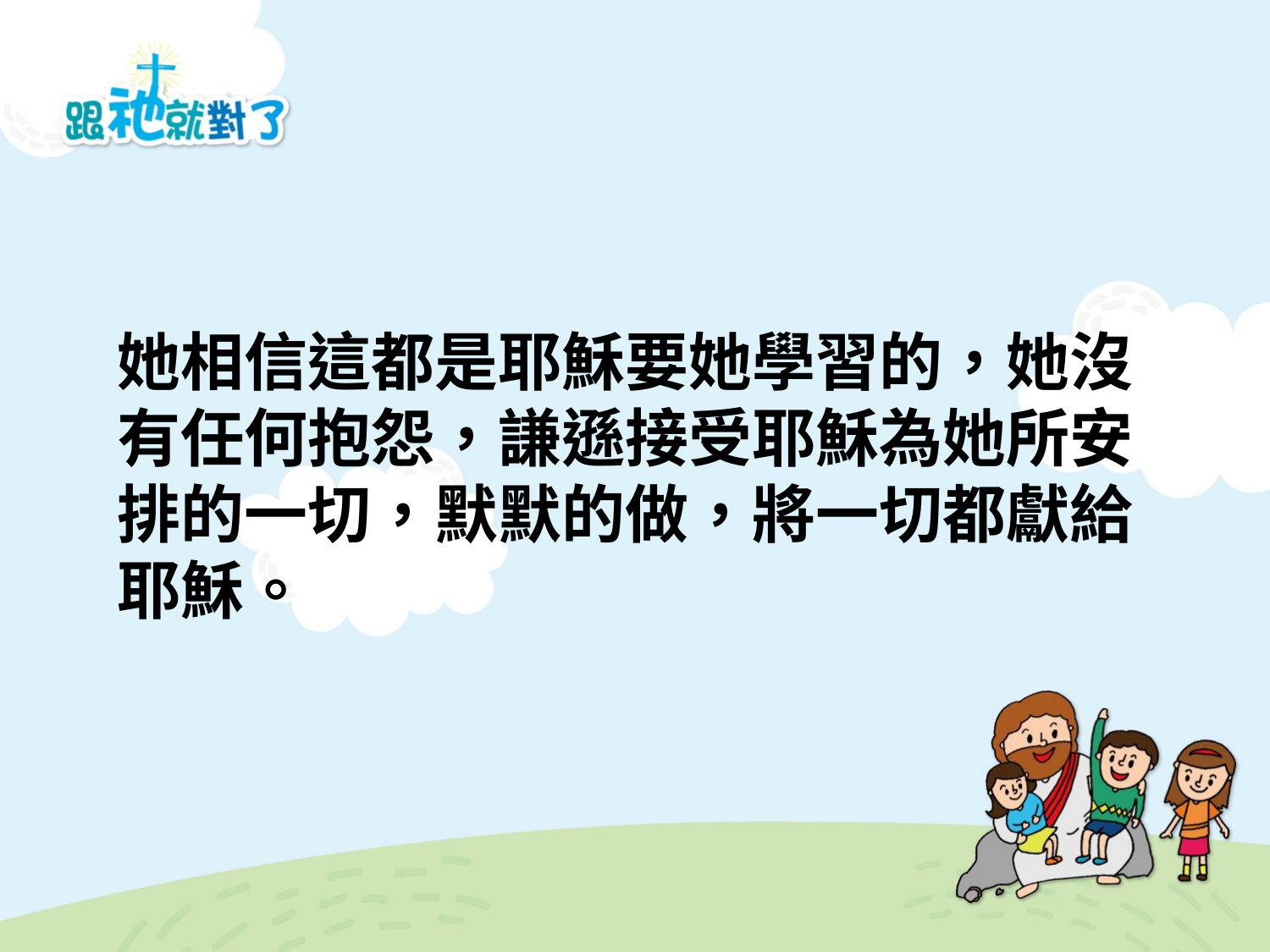

她相信這都是耶穌要她學習的，她沒有任何抱怨，謙遜接受耶穌為她所安排的一切，默默的做，將一切都獻給耶穌。